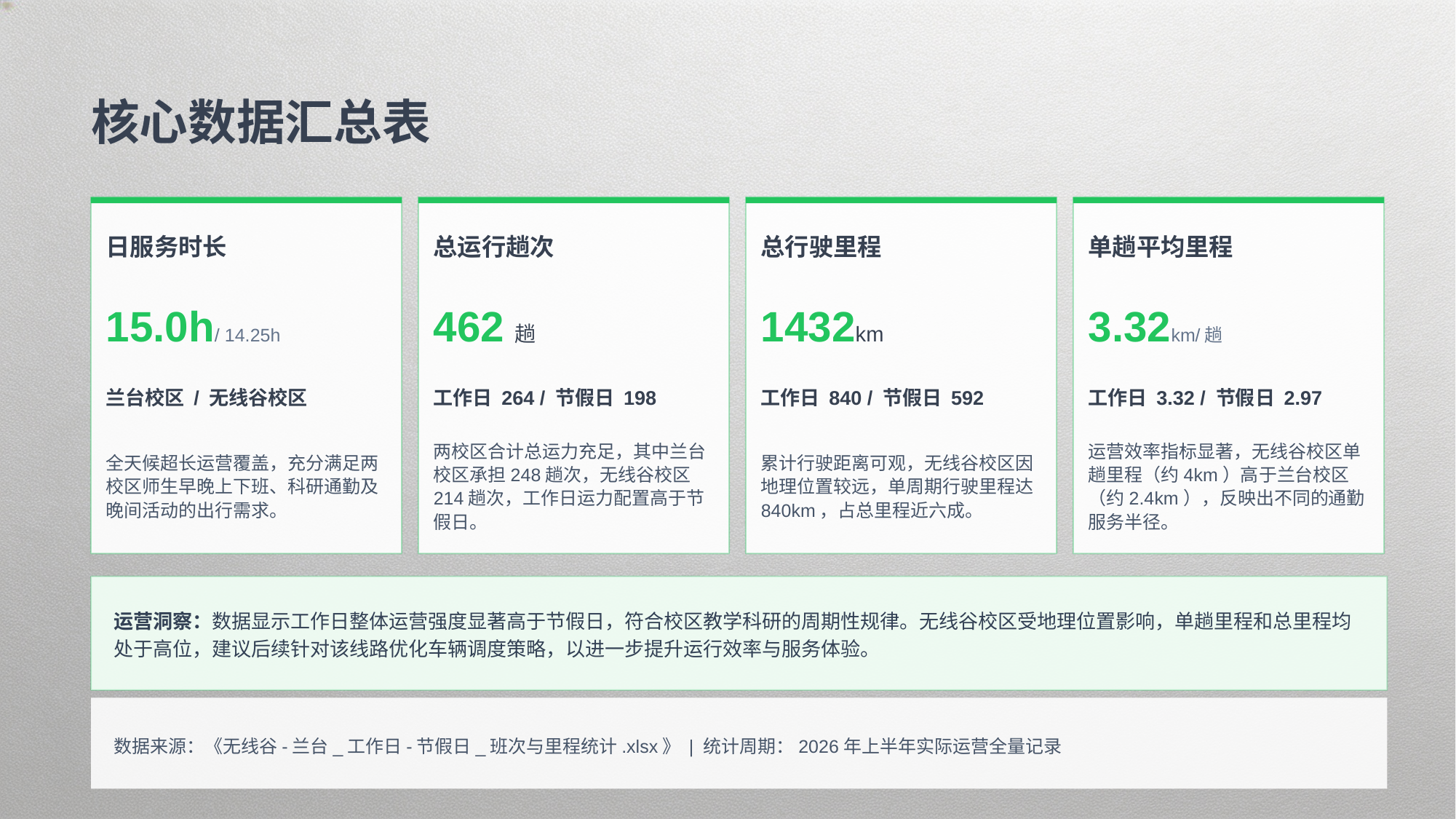

核心数据汇总表

日服务时长
总运行趟次
总行驶里程
单趟平均里程
15.0h/ 14.25h
462趟
1432km
3.32km/趟
兰台校区 / 无线谷校区
工作日 264 / 节假日 198
工作日 840 / 节假日 592
工作日 3.32 / 节假日 2.97
全天候超长运营覆盖，充分满足两校区师生早晚上下班、科研通勤及晚间活动的出行需求。
两校区合计总运力充足，其中兰台校区承担248趟次，无线谷校区214趟次，工作日运力配置高于节假日。
累计行驶距离可观，无线谷校区因地理位置较远，单周期行驶里程达840km，占总里程近六成。
运营效率指标显著，无线谷校区单趟里程（约4km）高于兰台校区（约2.4km），反映出不同的通勤服务半径。

运营洞察：数据显示工作日整体运营强度显著高于节假日，符合校区教学科研的周期性规律。无线谷校区受地理位置影响，单趟里程和总里程均处于高位，建议后续针对该线路优化车辆调度策略，以进一步提升运行效率与服务体验。

数据来源：《无线谷-兰台_工作日-节假日_班次与里程统计.xlsx》 | 统计周期：2026年上半年实际运营全量记录